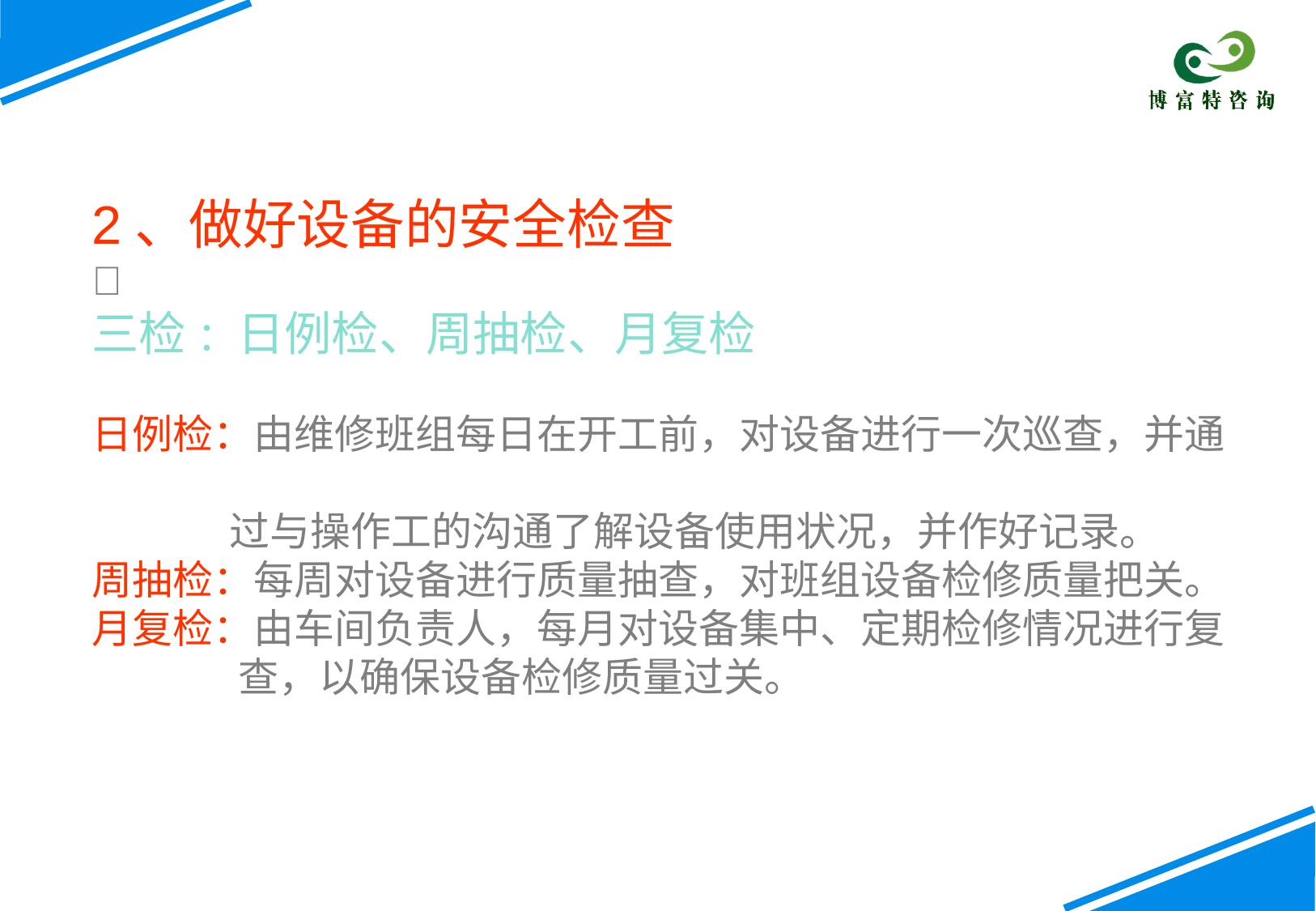

2、做好设备的安全检查
󰀀
三检 ：日例检、周抽检、月复检

日例检：由维修班组每日在开工前，对设备进行一次巡查，并通
              过与操作工的沟通了解设备使用状况，并作好记录。
周抽检：每周对设备进行质量抽查，对班组设备检修质量把关。
月复检：由车间负责人，每月对设备集中、定期检修情况进行复
               查，以确保设备检修质量过关。